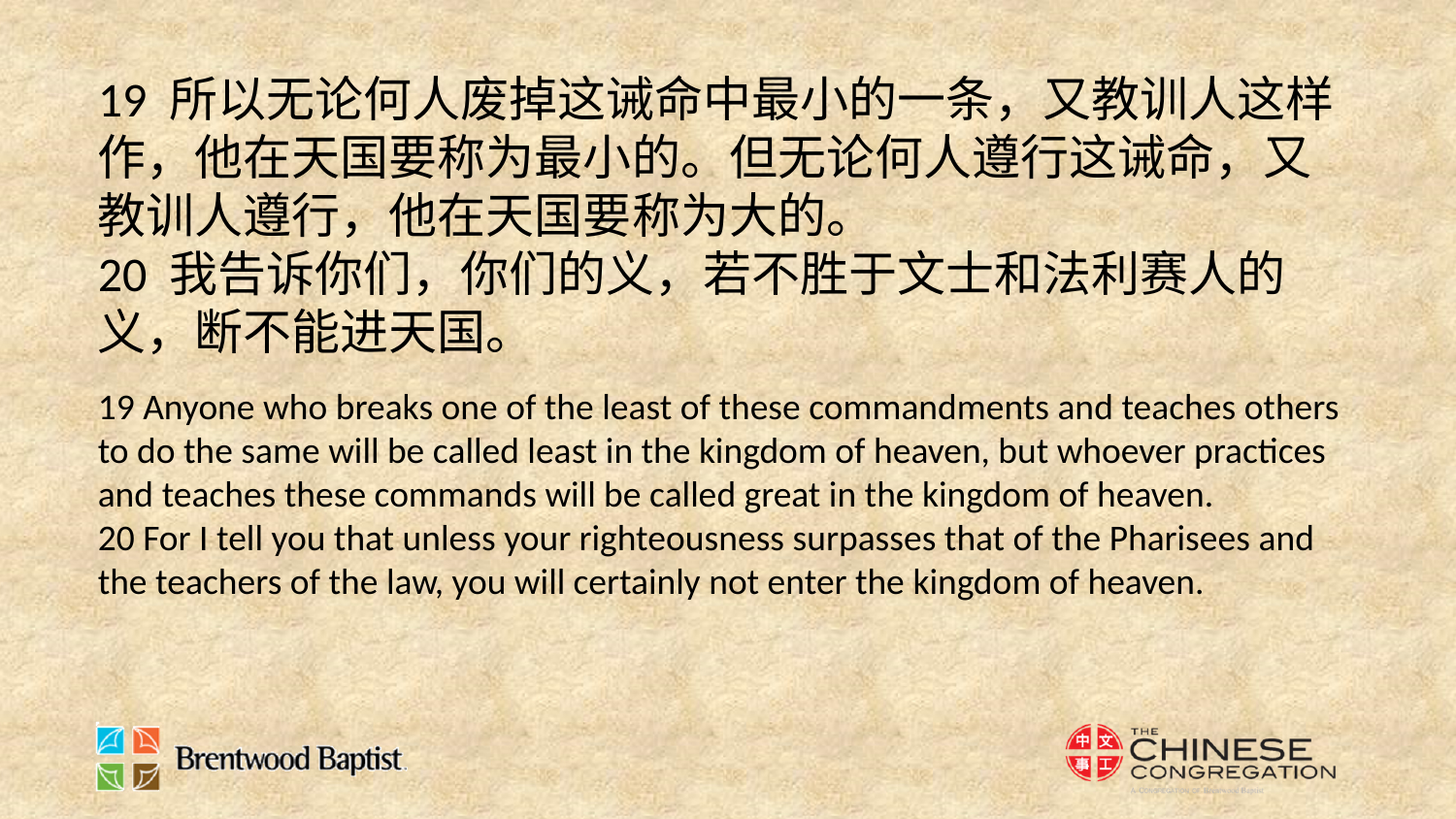

19 所以无论何人废掉这诫命中最小的一条，又教训人这样作，他在天国要称为最小的。但无论何人遵行这诫命，又教训人遵行，他在天国要称为大的。
20 我告诉你们，你们的义，若不胜于文士和法利赛人的义，断不能进天国。

19 Anyone who breaks one of the least of these commandments and teaches others to do the same will be called least in the kingdom of heaven, but whoever practices and teaches these commands will be called great in the kingdom of heaven.
20 For I tell you that unless your righteousness surpasses that of the Pharisees and the teachers of the law, you will certainly not enter the kingdom of heaven.